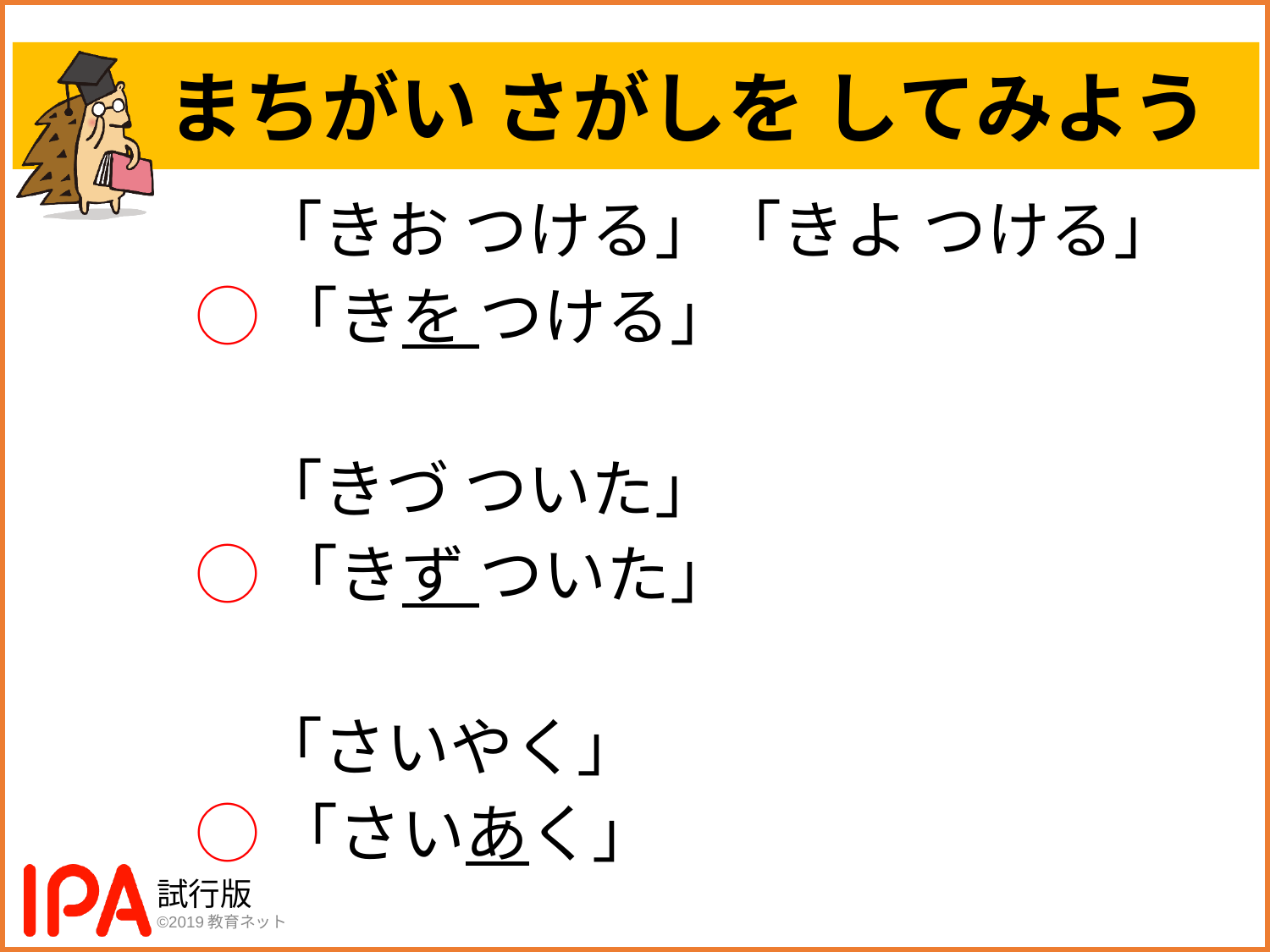

# まちがい さがしを してみよう
　「きお つける」「きよ つける」
◯「きを つける」

　「きづ ついた」
◯「きず ついた」

　「さいやく」
◯「さいあく」